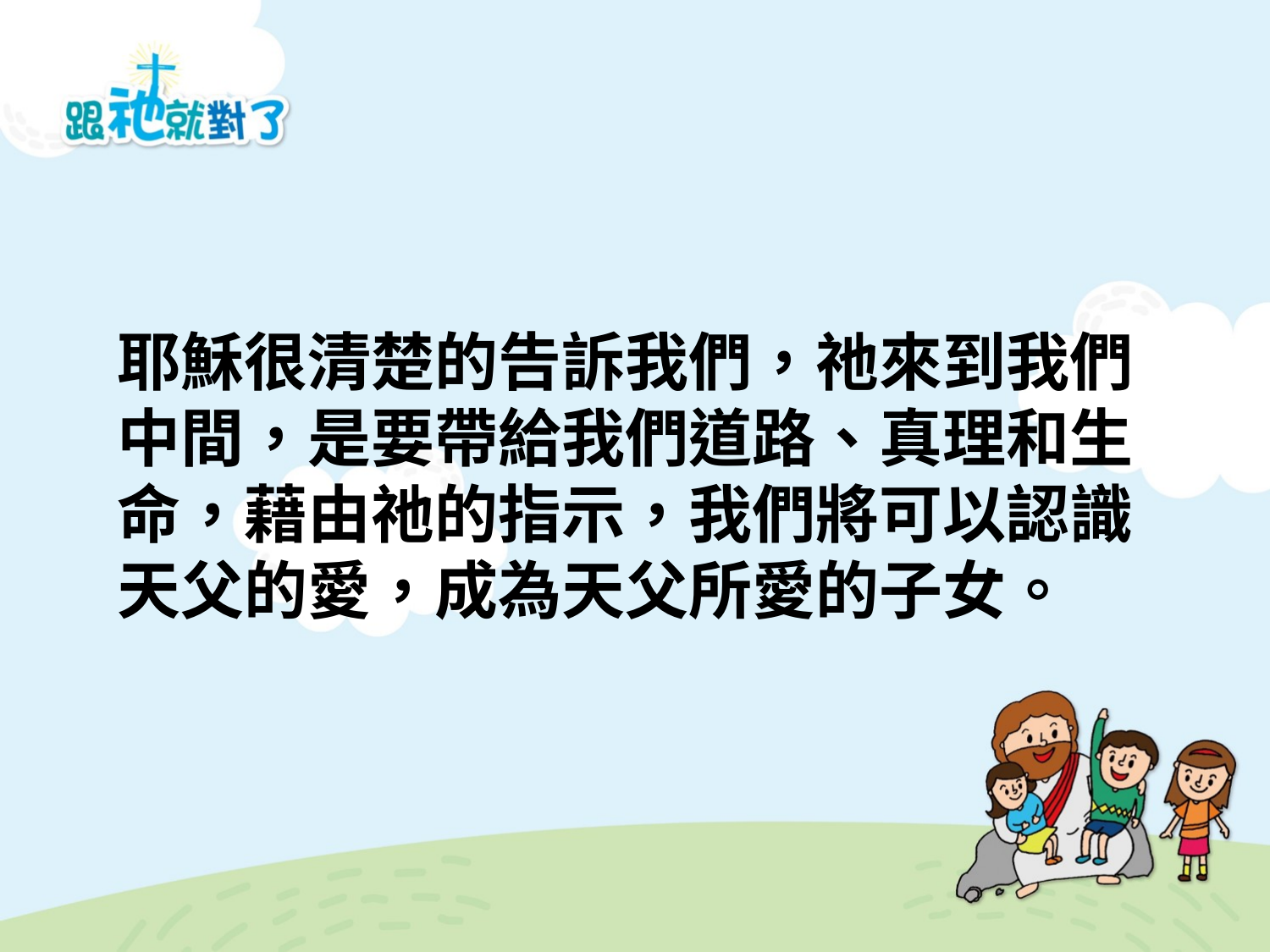

耶穌很清楚的告訴我們，祂來到我們中間，是要帶給我們道路、真理和生命，藉由祂的指示，我們將可以認識天父的愛，成為天父所愛的子女。